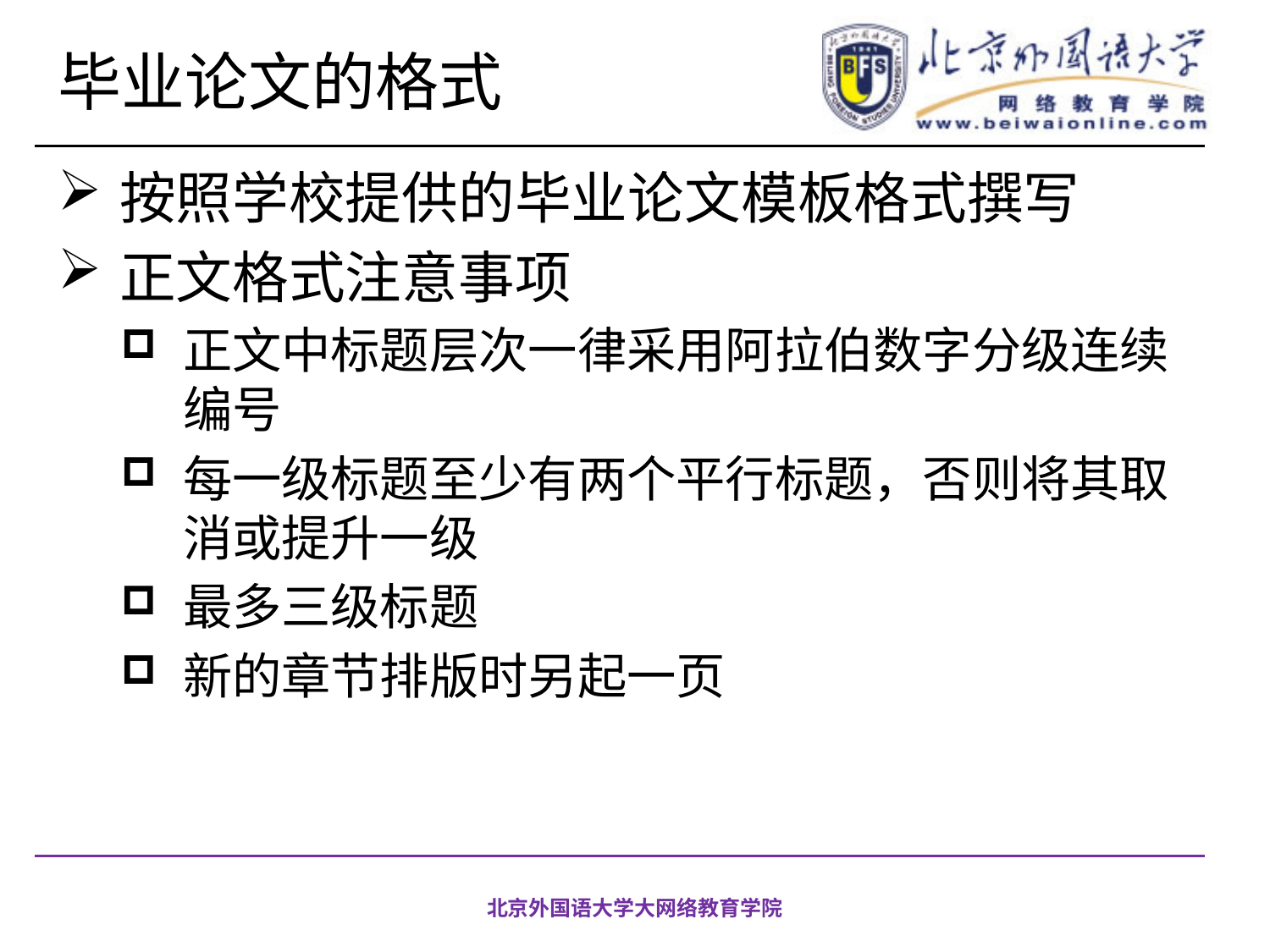

# 毕业论文的格式
按照学校提供的毕业论文模板格式撰写
正文格式注意事项
正文中标题层次一律采用阿拉伯数字分级连续编号
每一级标题至少有两个平行标题，否则将其取消或提升一级
最多三级标题
新的章节排版时另起一页

北京外国语大学大网络教育学院
54